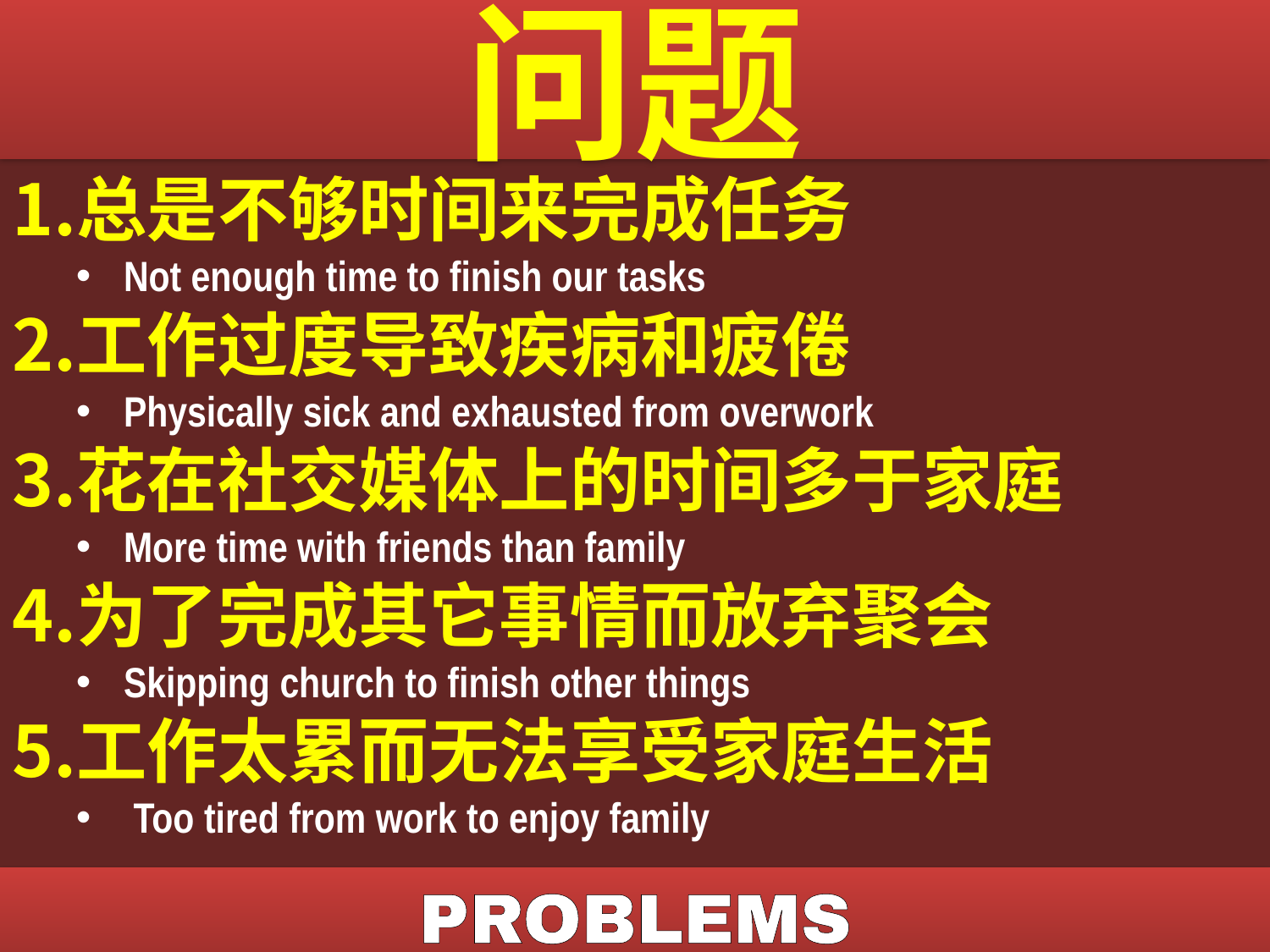

# 问题
总是不够时间来完成任务
Not enough time to finish our tasks
工作过度导致疾病和疲倦
Physically sick and exhausted from overwork
花在社交媒体上的时间多于家庭
More time with friends than family
为了完成其它事情而放弃聚会
Skipping church to finish other things
工作太累而无法享受家庭生活
 Too tired from work to enjoy family
PROBLEMS